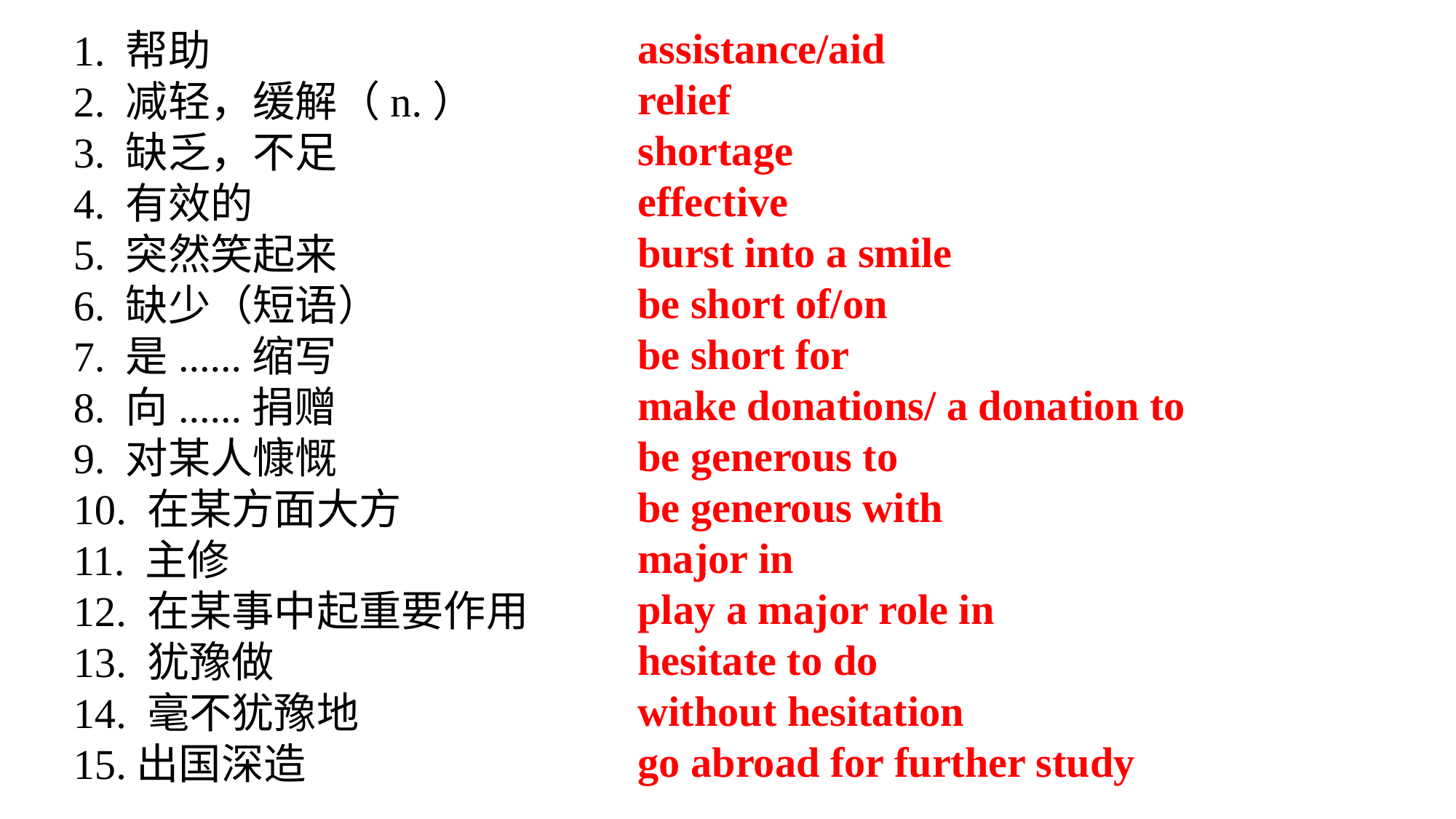

assistance/aid
relief
shortage
effective
burst into a smile
be short of/on
be short for
make donations/ a donation to
be generous to
be generous with
major in
play a major role in
hesitate to do
without hesitation
go abroad for further study
1. 帮助
2. 减轻，缓解（n.）
3. 缺乏，不足
4. 有效的
5. 突然笑起来
6. 缺少（短语）
7. 是......缩写
8. 向......捐赠
9. 对某人慷慨
10. 在某方面大方
11. 主修
12. 在某事中起重要作用
13. 犹豫做
14. 毫不犹豫地
15.出国深造